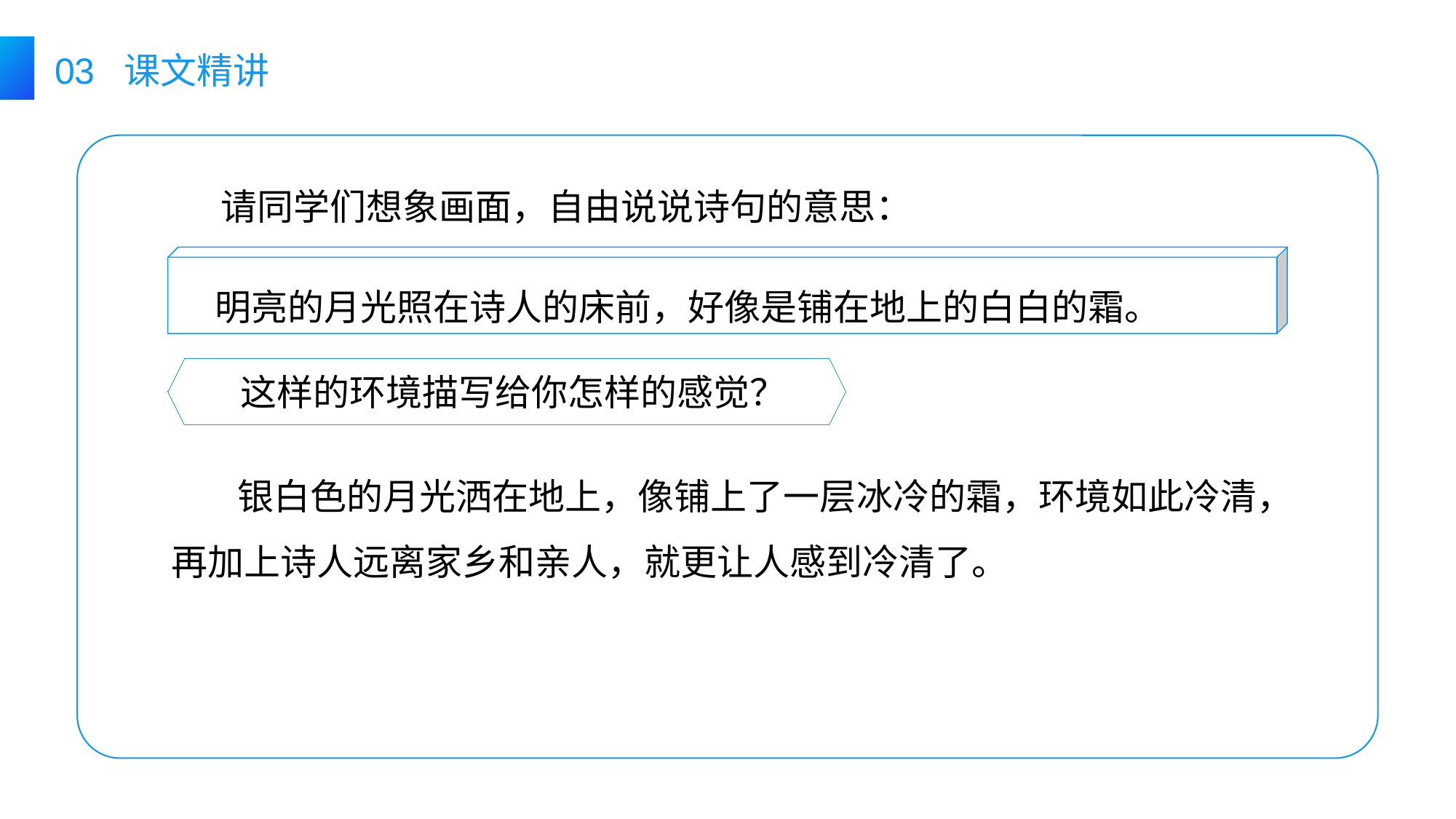

03  课文精讲

请同学们想象画面，自由说说诗句的意思：
明亮的月光照在诗人的床前，好像是铺在地上的白白的霜。
这样的环境描写给你怎样的感觉？
       银白色的月光洒在地上，像铺上了一层冰冷的霜，环境如此冷清，再加上诗人远离家乡和亲人，就更让人感到冷清了。